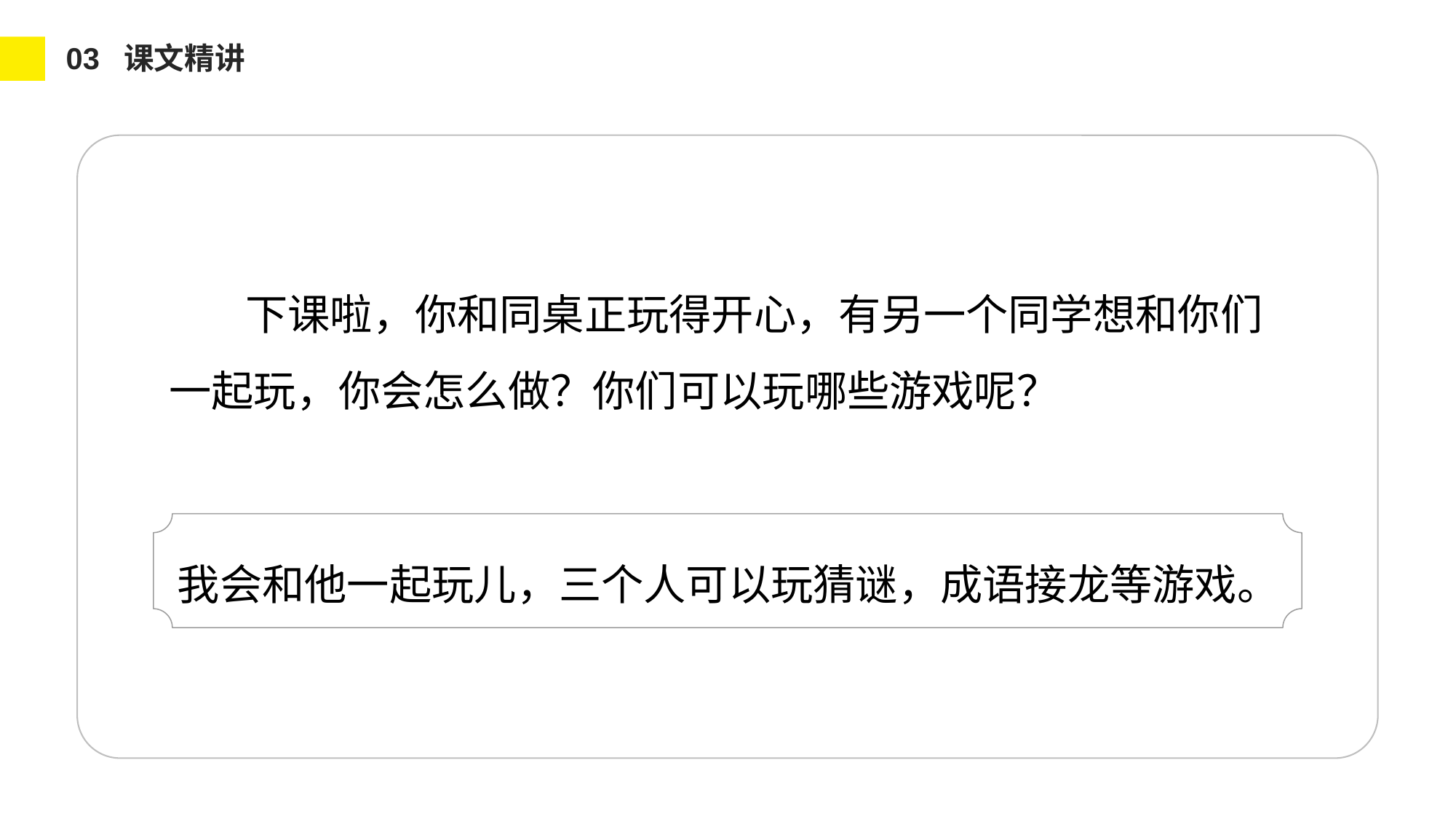

03  课文精讲

       下课啦，你和同桌正玩得开心，有另一个同学想和你们一起玩，你会怎么做？你们可以玩哪些游戏呢？
我会和他一起玩儿，三个人可以玩猜谜，成语接龙等游戏。